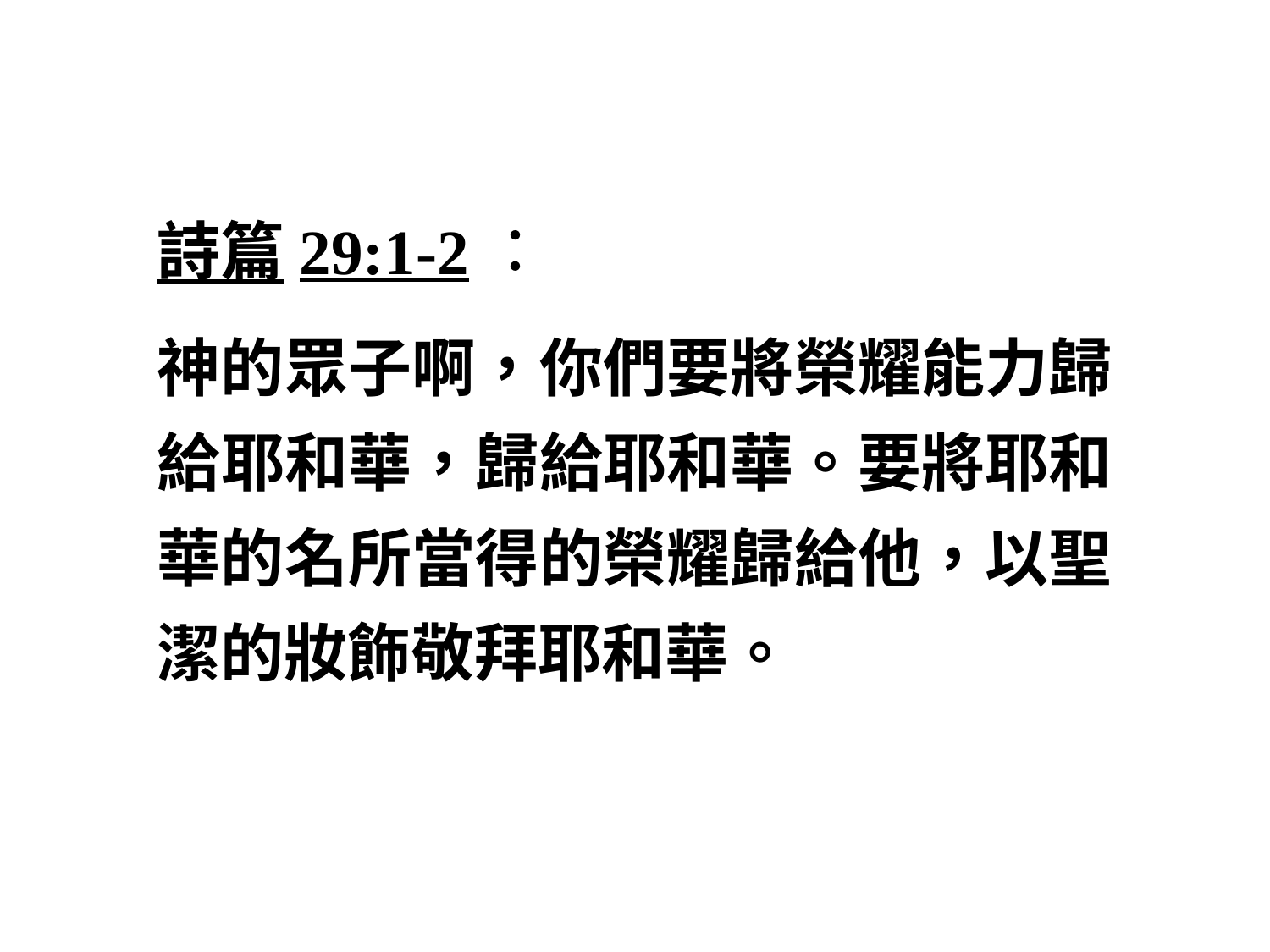

詩篇29:1-2：

神的眾子啊，你們要將榮耀能力歸給耶和華，歸給耶和華。要將耶和華的名所當得的榮耀歸給他，以聖潔的妝飾敬拜耶和華。